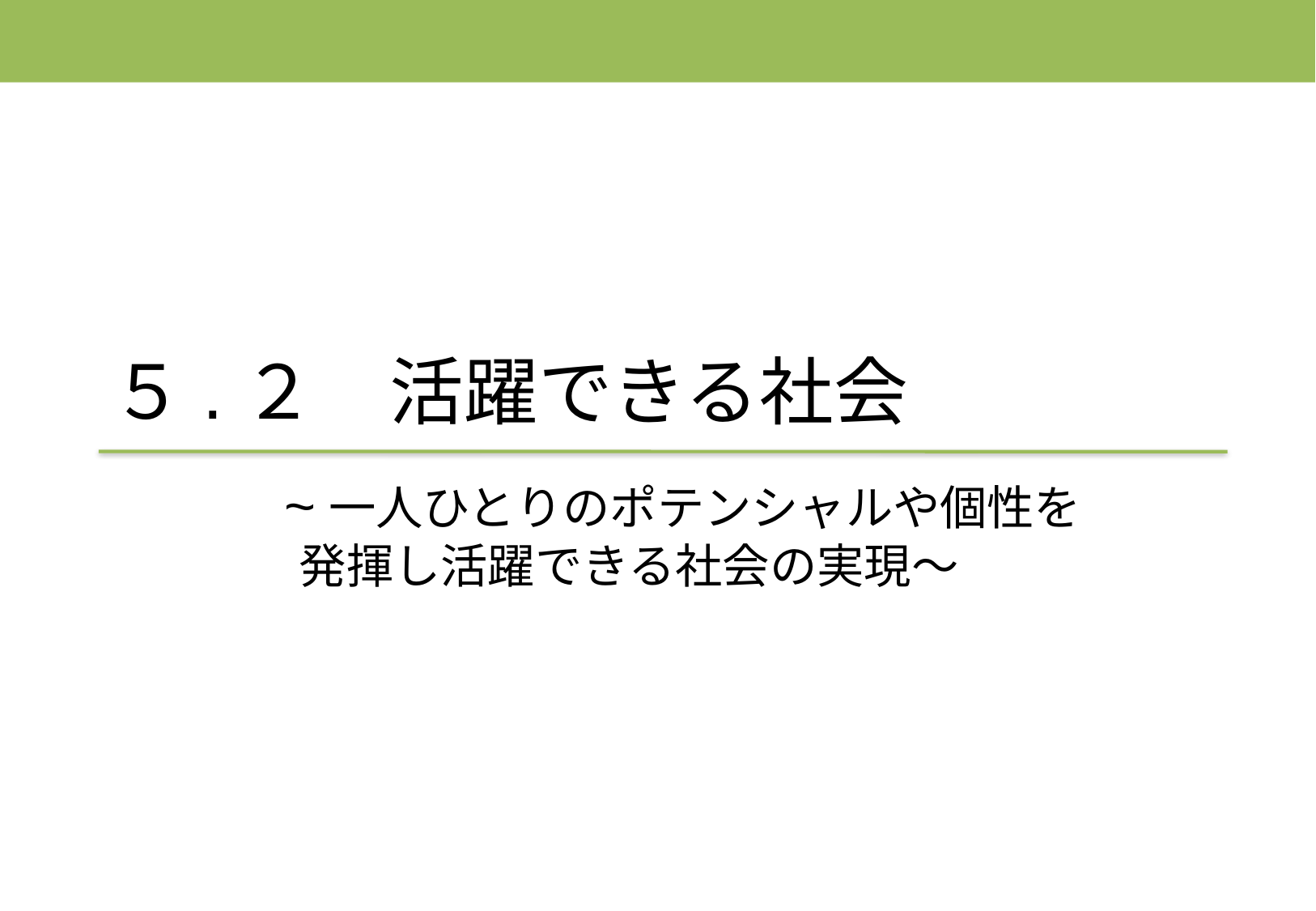

# ５.２　活躍できる社会
~一人ひとりのポテンシャルや個性を発揮し活躍できる社会の実現～